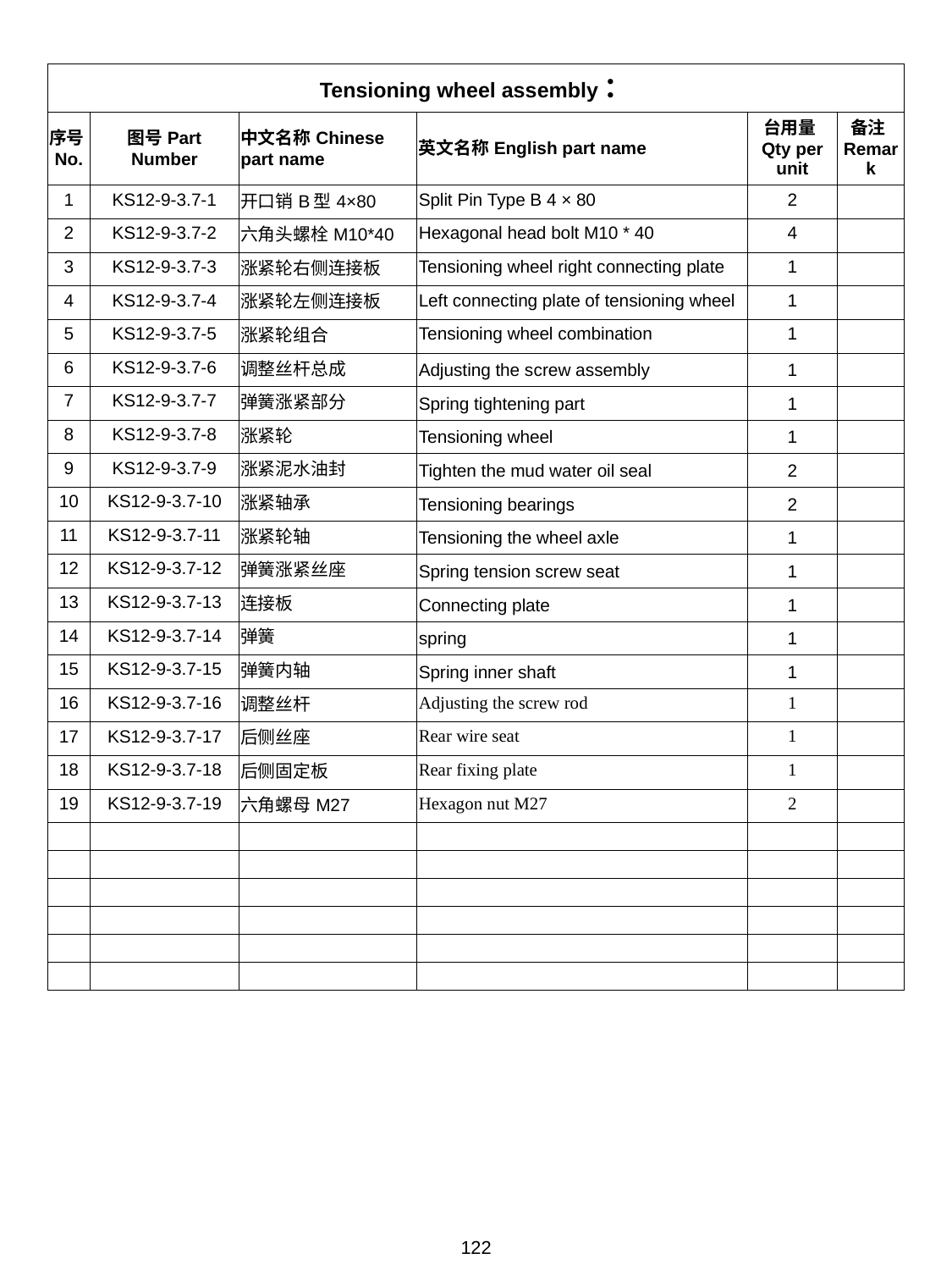

| Tensioning wheel assembly： |  |  |  |  |  |
| --- | --- | --- | --- | --- | --- |
| 序号No. | 图号Part Number | 中文名称Chinese part name | 英文名称English part name | 台用量Qty per unit | 备注Remark |
| 1 | KS12-9-3.7-1 | 开口销B型4×80 | Split Pin Type B 4 × 80 | 2 |  |
| 2 | KS12-9-3.7-2 | 六角头螺栓M10\*40 | Hexagonal head bolt M10 \* 40 | 4 |  |
| 3 | KS12-9-3.7-3 | 涨紧轮右侧连接板 | Tensioning wheel right connecting plate | 1 |  |
| 4 | KS12-9-3.7-4 | 涨紧轮左侧连接板 | Left connecting plate of tensioning wheel | 1 |  |
| 5 | KS12-9-3.7-5 | 涨紧轮组合 | Tensioning wheel combination | 1 |  |
| 6 | KS12-9-3.7-6 | 调整丝杆总成 | Adjusting the screw assembly | 1 |  |
| 7 | KS12-9-3.7-7 | 弹簧涨紧部分 | Spring tightening part | 1 |  |
| 8 | KS12-9-3.7-8 | 涨紧轮 | Tensioning wheel | 1 |  |
| 9 | KS12-9-3.7-9 | 涨紧泥水油封 | Tighten the mud water oil seal | 2 |  |
| 10 | KS12-9-3.7-10 | 涨紧轴承 | Tensioning bearings | 2 |  |
| 11 | KS12-9-3.7-11 | 涨紧轮轴 | Tensioning the wheel axle | 1 |  |
| 12 | KS12-9-3.7-12 | 弹簧涨紧丝座 | Spring tension screw seat | 1 |  |
| 13 | KS12-9-3.7-13 | 连接板 | Connecting plate | 1 |  |
| 14 | KS12-9-3.7-14 | 弹簧 | spring | 1 |  |
| 15 | KS12-9-3.7-15 | 弹簧内轴 | Spring inner shaft | 1 |  |
| 16 | KS12-9-3.7-16 | 调整丝杆 | Adjusting the screw rod | 1 |  |
| 17 | KS12-9-3.7-17 | 后侧丝座 | Rear wire seat | 1 |  |
| 18 | KS12-9-3.7-18 | 后侧固定板 | Rear fixing plate | 1 |  |
| 19 | KS12-9-3.7-19 | 六角螺母M27 | Hexagon nut M27 | 2 |  |
|  |  |  |  |  |  |
|  |  |  |  |  |  |
|  |  |  |  |  |  |
|  |  |  |  |  |  |
|  |  |  |  |  |  |
|  |  |  |  |  |  |
122